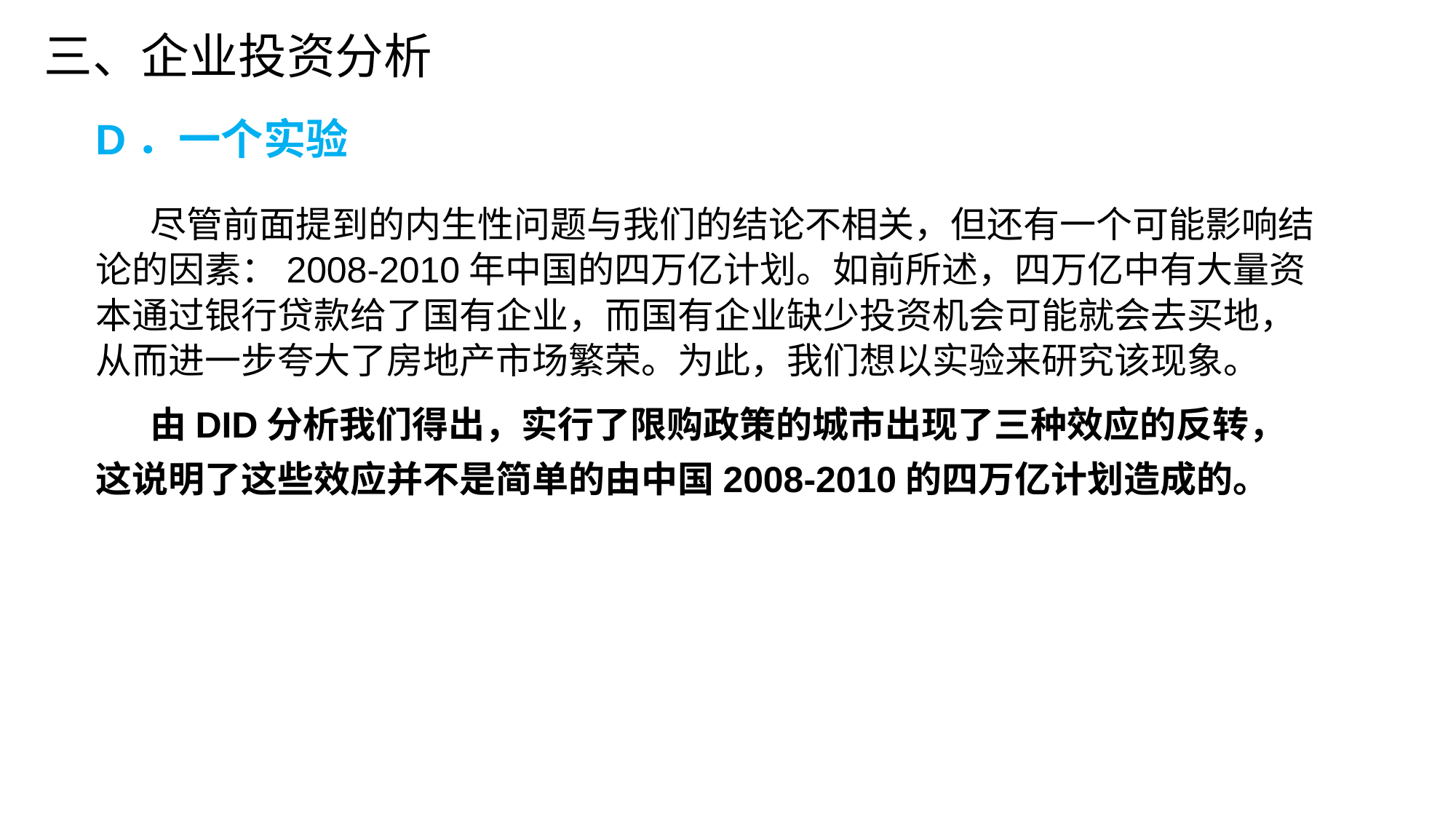

三、企业投资分析
D．一个实验

尽管前面提到的内生性问题与我们的结论不相关，但还有一个可能影响结论的因素：2008-2010年中国的四万亿计划。如前所述，四万亿中有大量资本通过银行贷款给了国有企业，而国有企业缺少投资机会可能就会去买地，从而进一步夸大了房地产市场繁荣。为此，我们想以实验来研究该现象。
由DID分析我们得出，实行了限购政策的城市出现了三种效应的反转，这说明了这些效应并不是简单的由中国2008-2010的四万亿计划造成的。